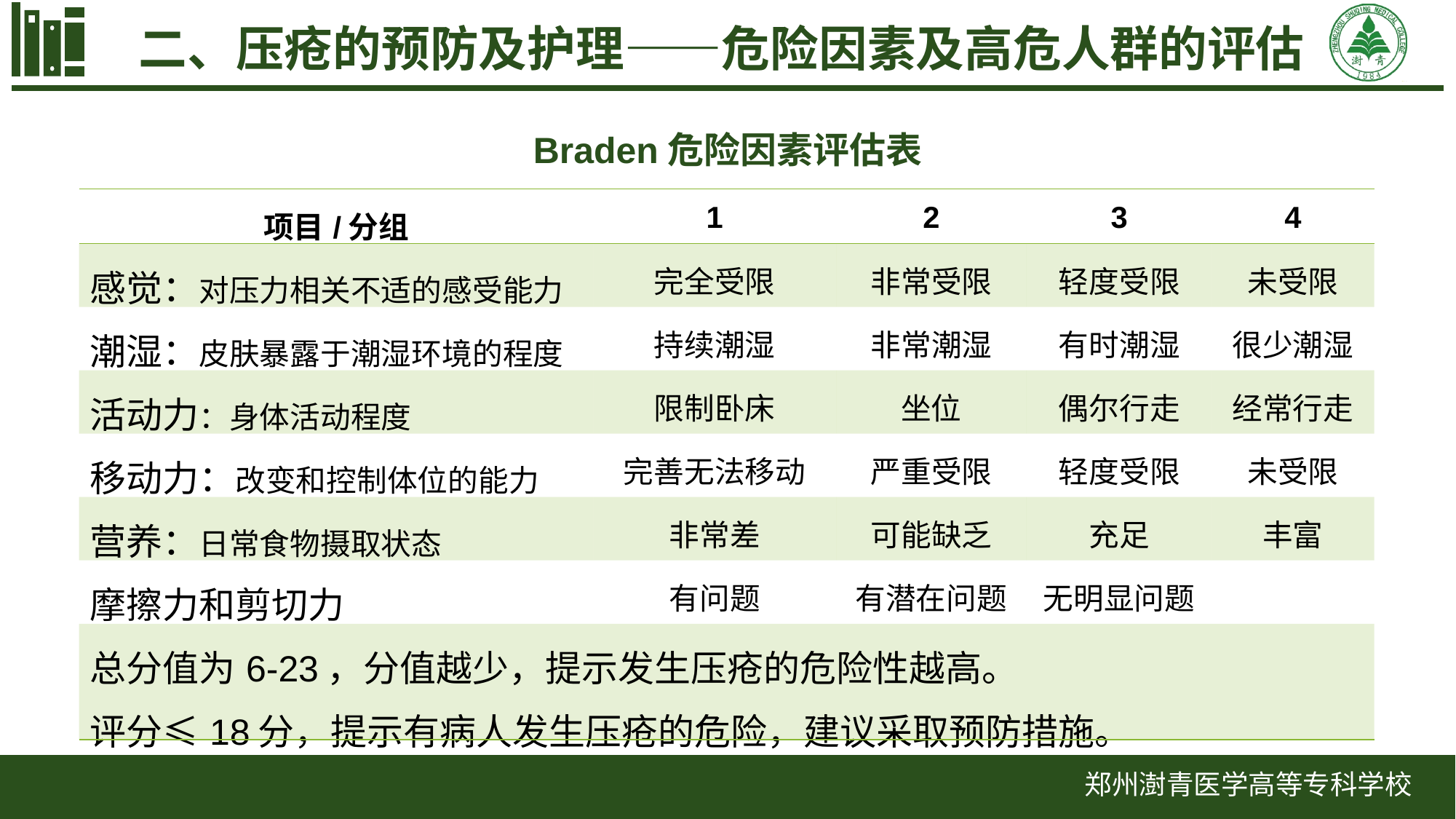

二、压疮的预防及护理——危险因素及高危人群的评估
Braden危险因素评估表
| 项目/分组 | 1 | 2 | 3 | 4 |
| --- | --- | --- | --- | --- |
| 感觉：对压力相关不适的感受能力 | 完全受限 | 非常受限 | 轻度受限 | 未受限 |
| 潮湿：皮肤暴露于潮湿环境的程度 | 持续潮湿 | 非常潮湿 | 有时潮湿 | 很少潮湿 |
| 活动力：身体活动程度 | 限制卧床 | 坐位 | 偶尔行走 | 经常行走 |
| 移动力：改变和控制体位的能力 | 完善无法移动 | 严重受限 | 轻度受限 | 未受限 |
| 营养：日常食物摄取状态 | 非常差 | 可能缺乏 | 充足 | 丰富 |
| 摩擦力和剪切力 | 有问题 | 有潜在问题 | 无明显问题 |  |
| 总分值为6-23，分值越少，提示发生压疮的危险性越高。 评分≤18分，提示有病人发生压疮的危险，建议采取预防措施。 |  |  |  |  |
郑州澍青医学高等专科学校